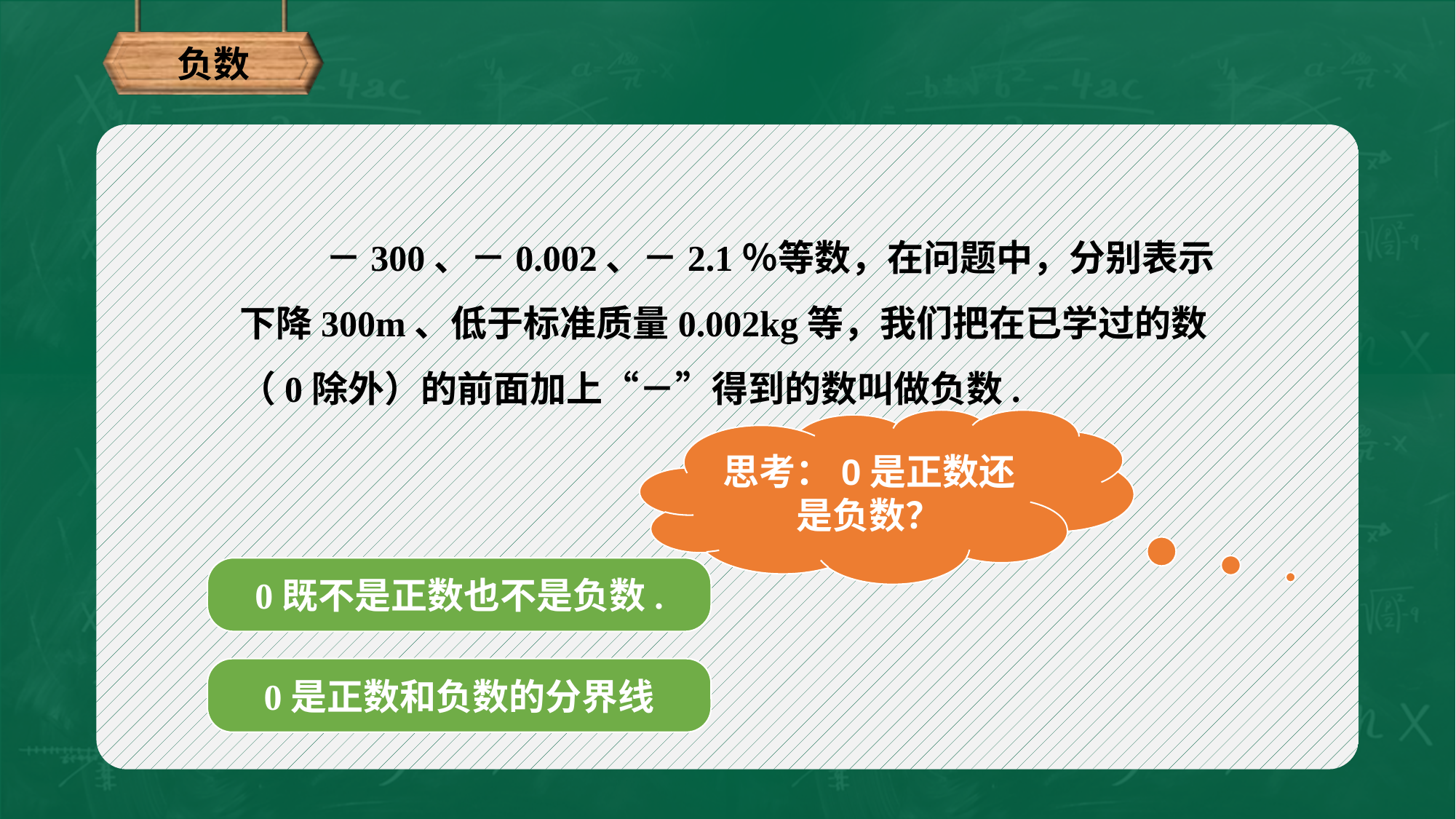

负数
－300、－0.002、－2.1％等数，在问题中，分别表示下降300m、低于标准质量0.002kg等，我们把在已学过的数（0除外）的前面加上“－”得到的数叫做负数.
思考：0是正数还是负数？
0既不是正数也不是负数.
0是正数和负数的分界线